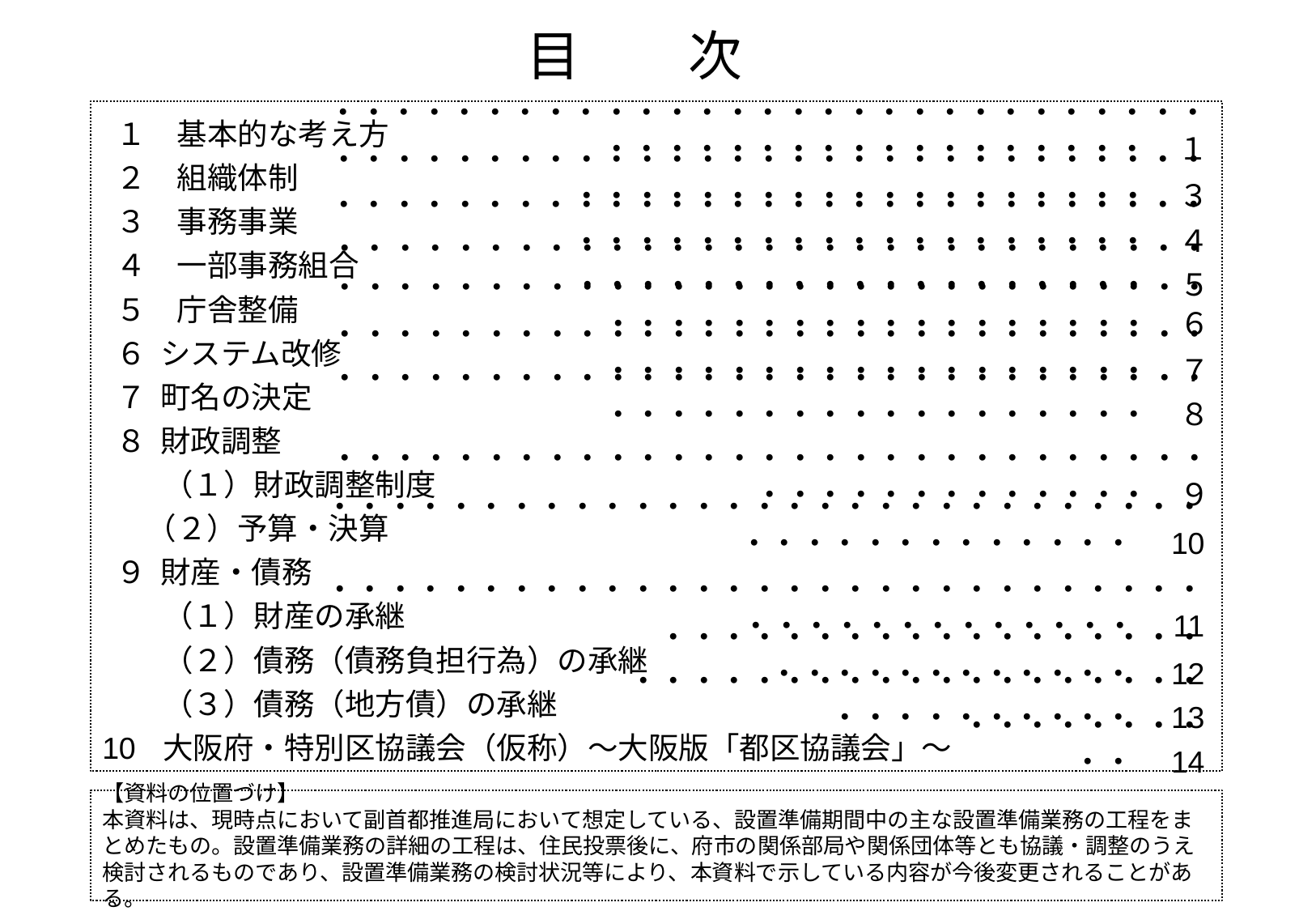

目　　次
・・・・・・・・・・・・・・・・・・・・・・・・・・・・・・・・・・・・・・・・・・・・・・・　１
 １　基本的な考え方
 ２　組織体制
 ３　事務事業
 ４　一部事務組合
 ５　庁舎整備
 ６  システム改修
 ７  町名の決定
 ８  財政調整
　　（１）財政調整制度
　  （２）予算・決算
 ９  財産・債務
　　（１）財産の承継
　　（２）債務（債務負担行為）の承継
　　（３）債務（地方債）の承継
大阪府・特別区協議会（仮称）～大阪版「都区協議会」～
・・・・・・・・・・・・・・・・・・・・・・・・・・・・・・・・・・・・・・・・・・・・・・・・　３
・・・・・・・・・・・・・・・・・・・・・・・・・・・・・・・・・・・・・・・・・・・・・・・・　４
・・・・・・・・・・・・・・・・・・・・・・・・・・・・・・・・・・・・・・・・・・・・・・・・　５
・・・・・・・・・・・・・・・・・・・・・・・・・・・・・・・・・・・・・・・・・・・・・・・　６
・・・・・・・・・・・・・・・・・・・・・・・・・・・・・・・・・・・・・・・・・・・・・・・　７
・・・・・・・・・・・・・・・・・・・・・・・・・・・・・・・・・・・・・・・・・・・・・・・　８
・・・・・・・・・・・・・・・・・・・・・・・・・・・・・・・・・・・・・・・・・・　９
・・・・・・・・・・・・・・・・・・・・・・・・・・・・・・・・・・・・・・・・・・　10
・・・・・・・・・・・・・・・・・・・・・・・・・・・・・・・・・・・・・・・・・・　11
・・・・・・・・・・・・・・・・・・・・・・・・・・・・・・　12
・・・・・・・・・・・・・・・・・・・・・・・・・・・・・　13
・・・・・・・・・・　14
【資料の位置づけ】
本資料は、現時点において副首都推進局において想定している、設置準備期間中の主な設置準備業務の工程をまとめたもの。設置準備業務の詳細の工程は、住民投票後に、府市の関係部局や関係団体等とも協議・調整のうえ検討されるものであり、設置準備業務の検討状況等により、本資料で示している内容が今後変更されることがある。